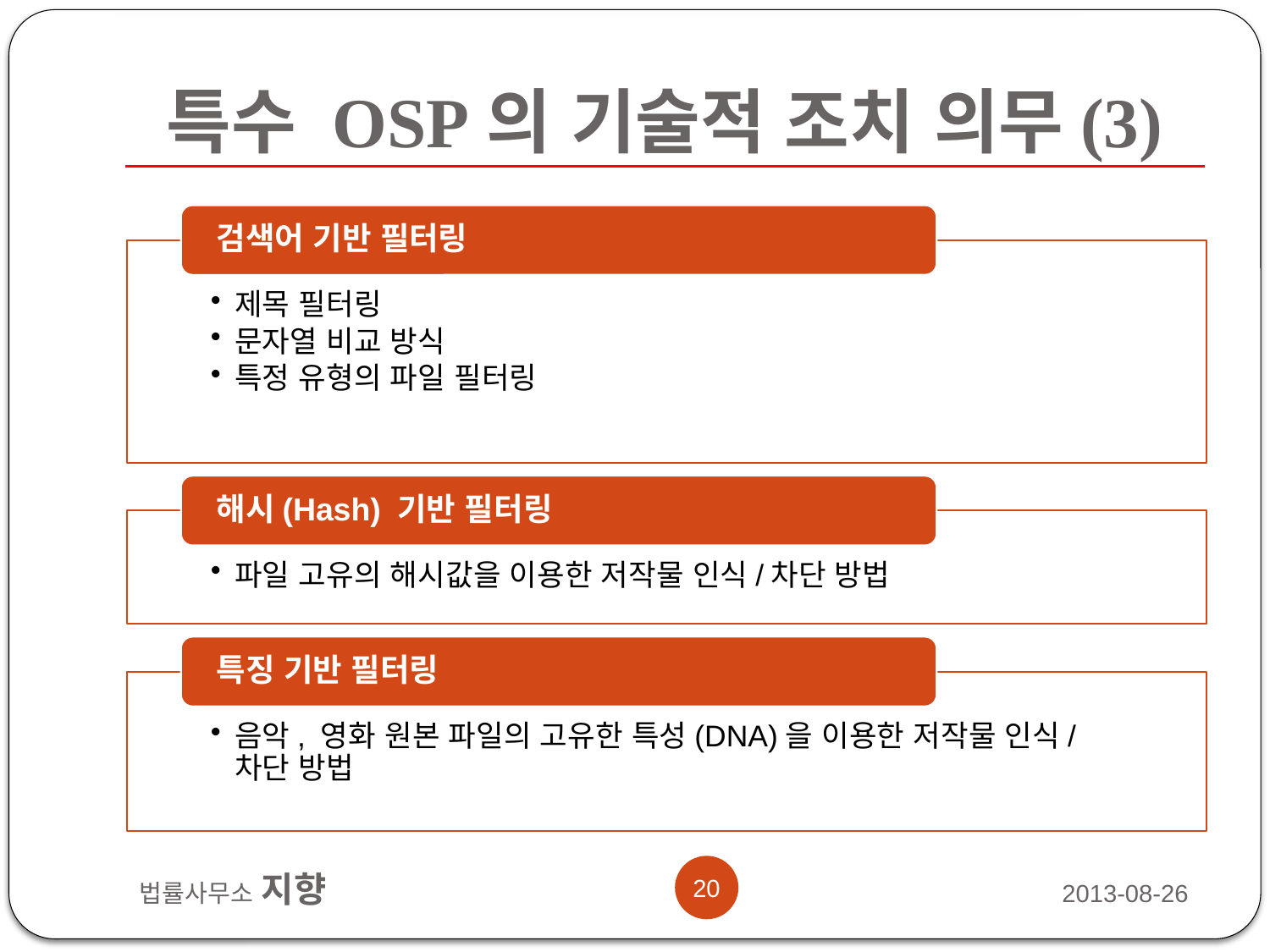

# 특수 OSP의 기술적 조치 의무(3)
제목 필터링
문자열 비교 방식
특정 유형의 파일 필터링
검색어 기반 필터링
파일 고유의 해시값을 이용한 저작물 인식/차단 방법
해시(Hash) 기반 필터링
음악, 영화 원본 파일의 고유한 특성(DNA)을 이용한 저작물 인식/차단 방법
특징 기반 필터링
20
법률사무소 지향
2013-08-26